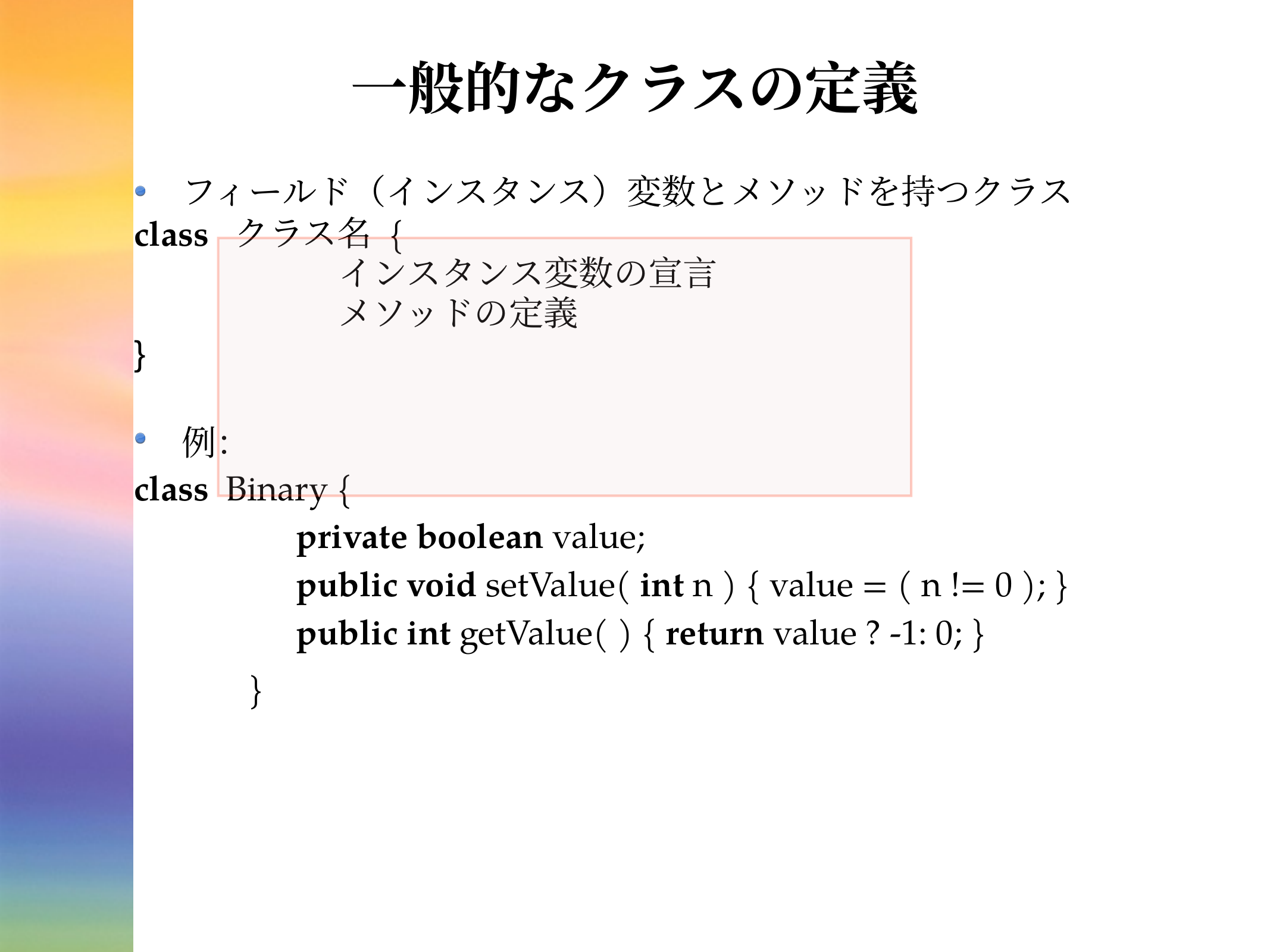

# 一般的なクラスの定義
フィールド（インスタンス）変数とメソッドを持つクラス
class  クラス名 {
インスタンス変数の宣言
メソッドの定義
}

例：
class  Binary {
private boolean value;
public void setValue( int n ) { value = ( n != 0 ); }
public int getValue( ) { return value ? -1: 0; }
}